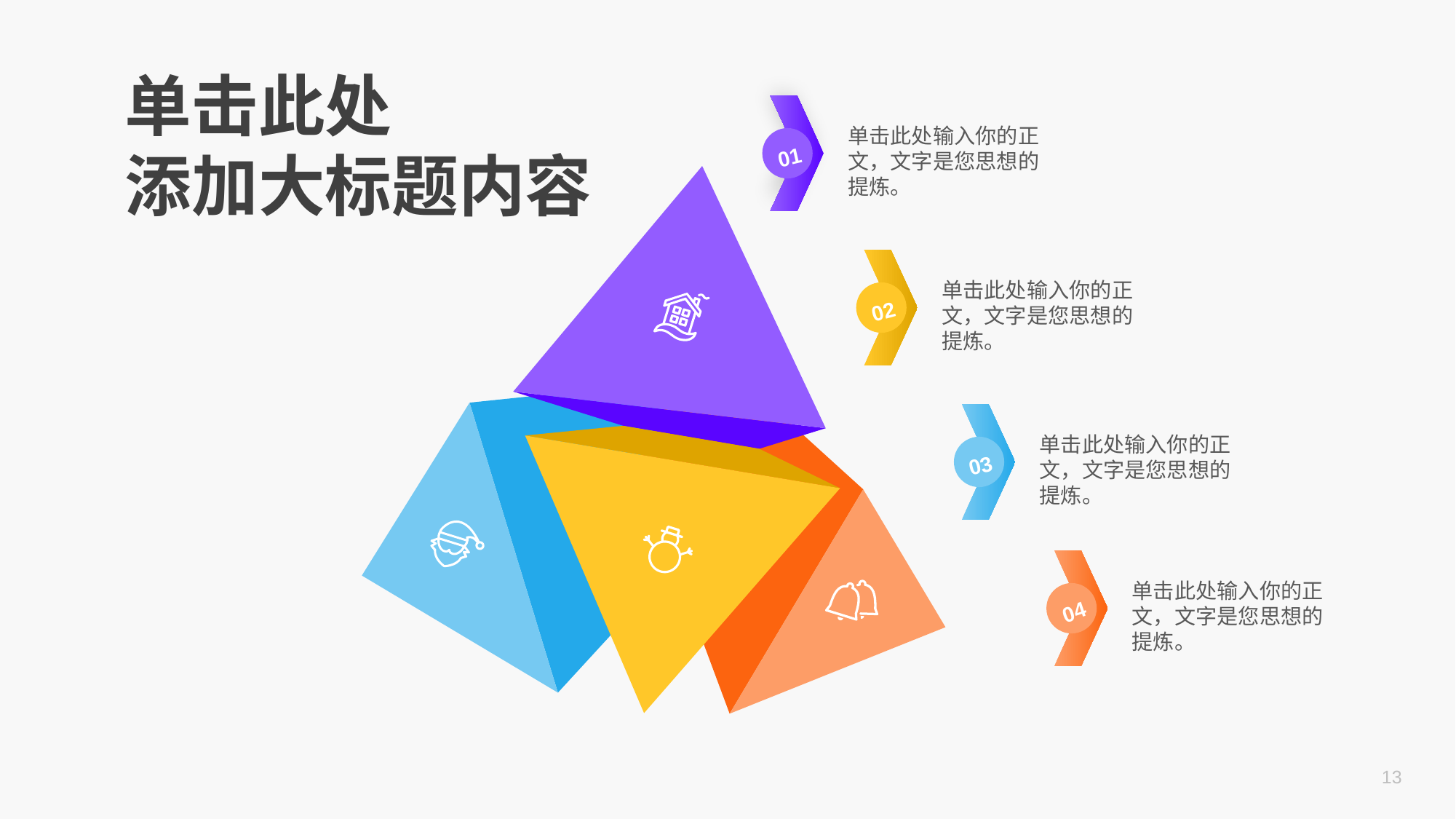

单击此处
添加大标题内容

单击此处输入你的正文，文字是您思想的提炼。

01

单击此处输入你的正文，文字是您思想的提炼。

02

单击此处输入你的正文，文字是您思想的提炼。

03

单击此处输入你的正文，文字是您思想的提炼。

04